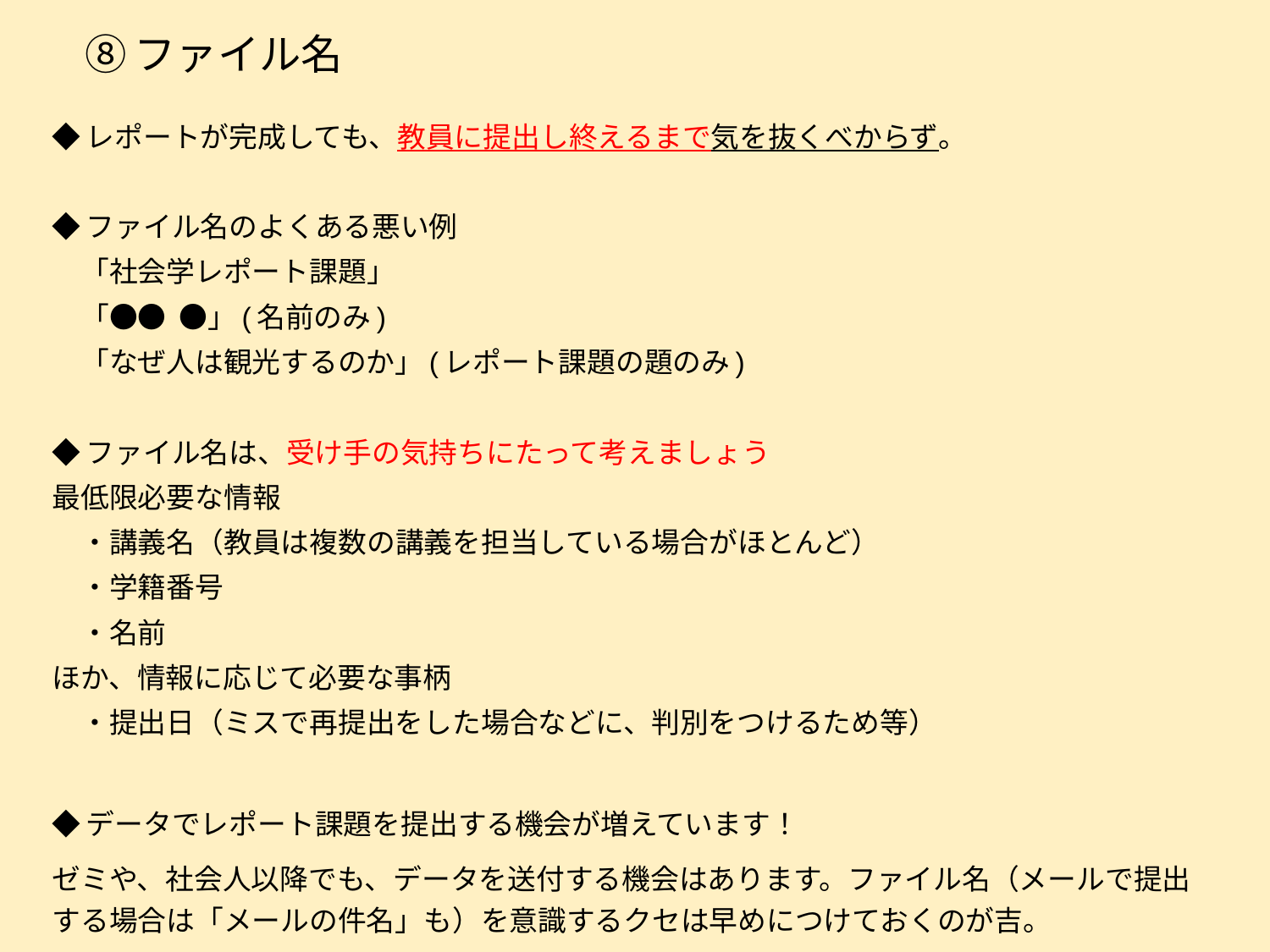

# ⑧ファイル名
◆レポートが完成しても、教員に提出し終えるまで気を抜くべからず。

◆ファイル名のよくある悪い例
　「社会学レポート課題」
　「●●  ●」(名前のみ)
　「なぜ人は観光するのか」(レポート課題の題のみ)

◆ファイル名は、受け手の気持ちにたって考えましょう
最低限必要な情報
　・講義名（教員は複数の講義を担当している場合がほとんど）
　・学籍番号
　・名前
ほか、情報に応じて必要な事柄
　・提出日（ミスで再提出をした場合などに、判別をつけるため等）

◆データでレポート課題を提出する機会が増えています！
ゼミや、社会人以降でも、データを送付する機会はあります。ファイル名（メールで提出する場合は「メールの件名」も）を意識するクセは早めにつけておくのが吉。